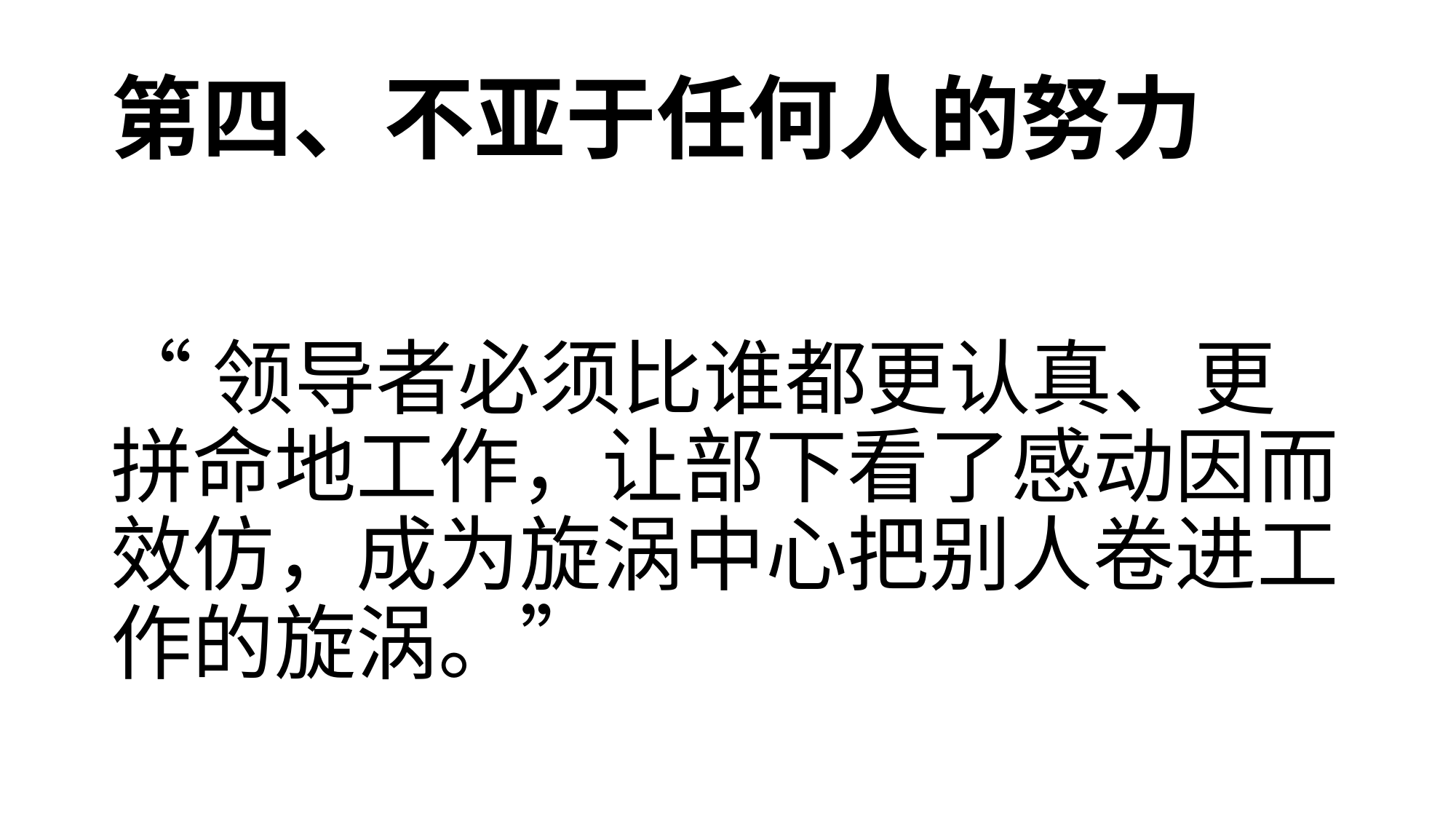

# 第四、不亚于任何人的努力

“领导者必须比谁都更认真、更拼命地工作，让部下看了感动因而效仿，成为旋涡中心把别人卷进工作的旋涡。”